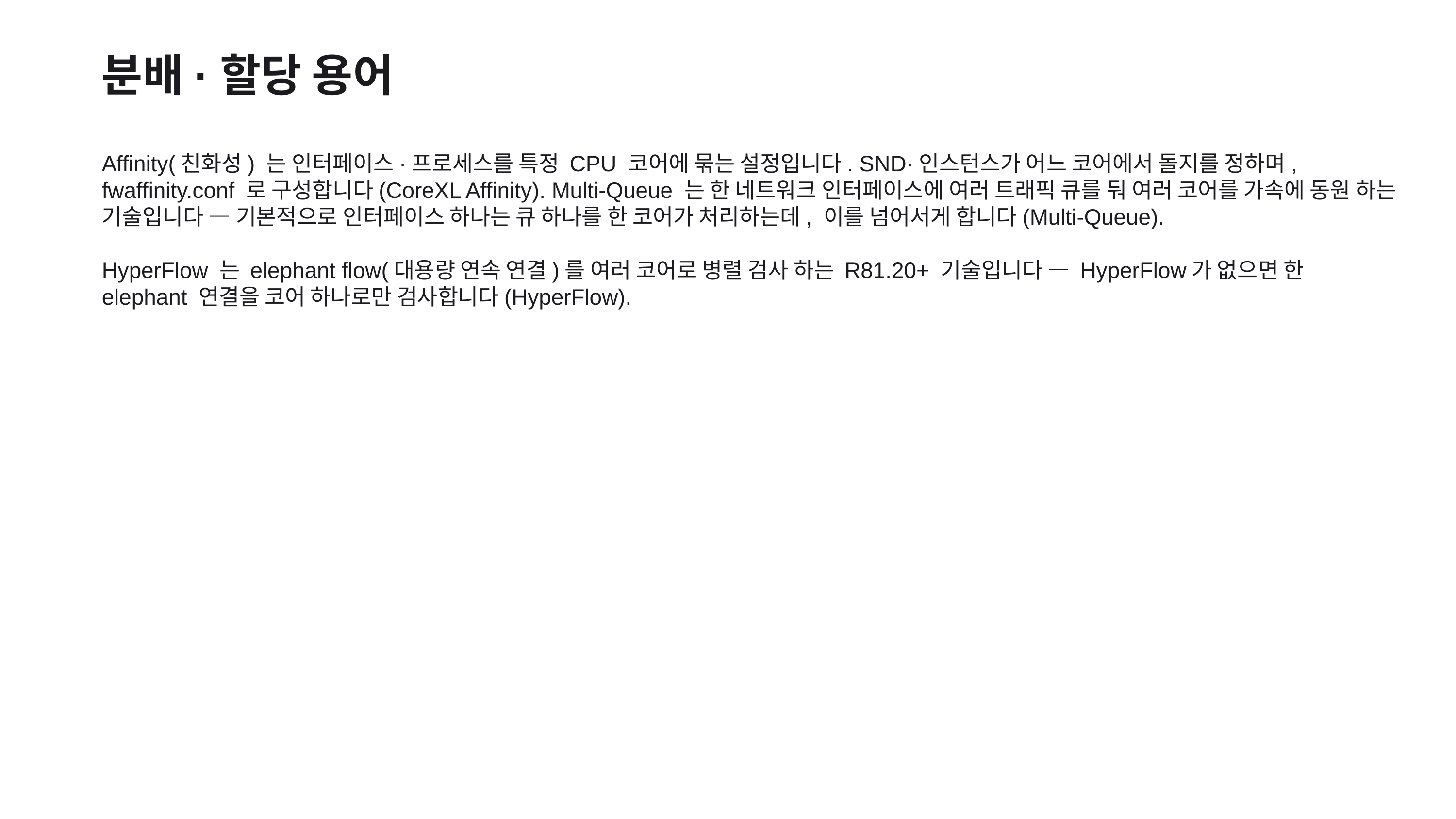

분배·할당 용어
Affinity(친화성) 는 인터페이스·프로세스를 특정 CPU 코어에 묶는 설정입니다. SND·인스턴스가 어느 코어에서 돌지를 정하며, fwaffinity.conf 로 구성합니다(CoreXL Affinity). Multi-Queue 는 한 네트워크 인터페이스에 여러 트래픽 큐를 둬 여러 코어를 가속에 동원 하는 기술입니다 — 기본적으로 인터페이스 하나는 큐 하나를 한 코어가 처리하는데, 이를 넘어서게 합니다(Multi-Queue).

HyperFlow 는 elephant flow(대용량 연속 연결)를 여러 코어로 병렬 검사 하는 R81.20+ 기술입니다 — HyperFlow가 없으면 한 elephant 연결을 코어 하나로만 검사합니다(HyperFlow).